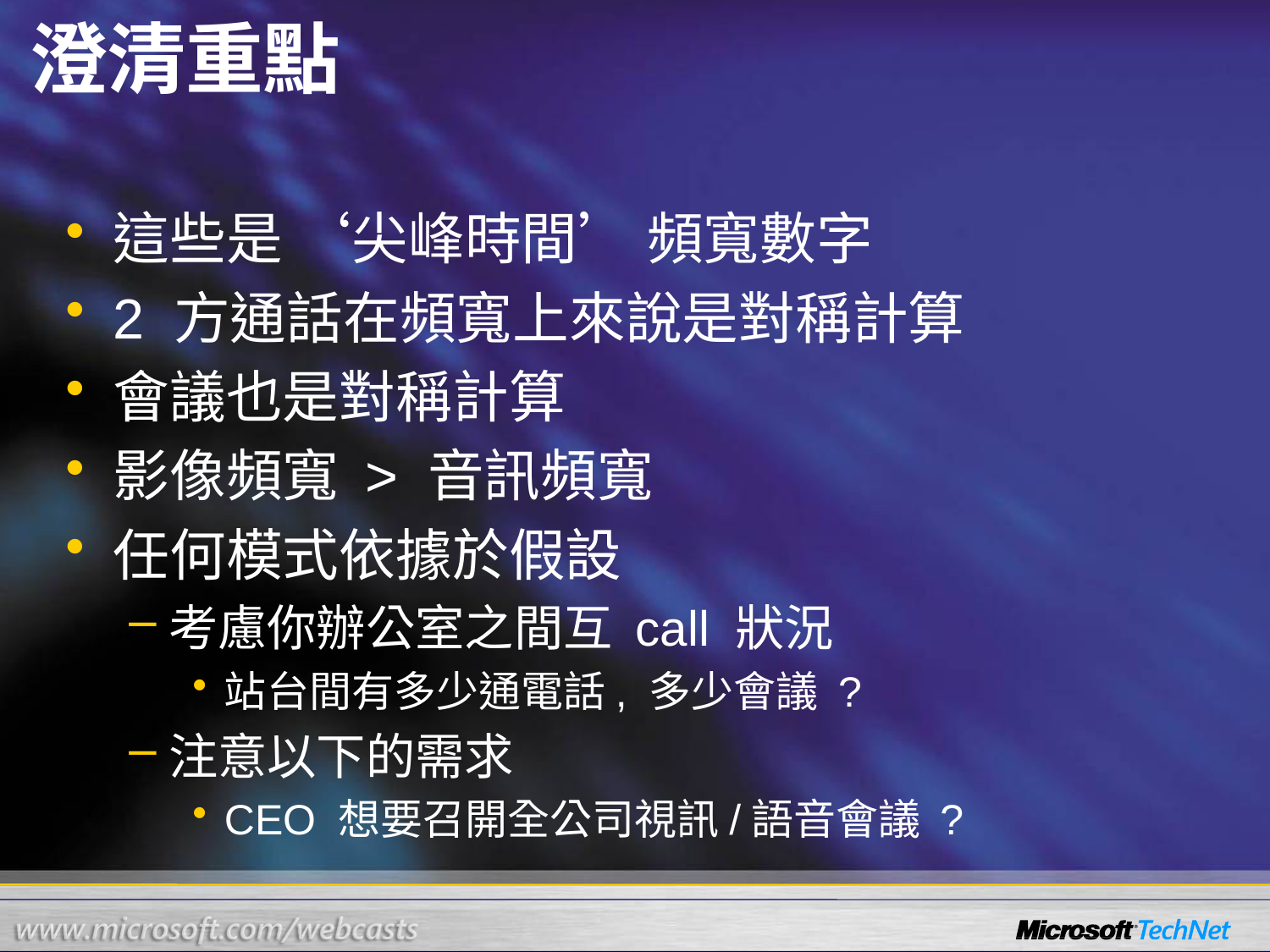

# 澄清重點
這些是 ‘尖峰時間’ 頻寬數字
2 方通話在頻寬上來說是對稱計算
會議也是對稱計算
影像頻寬 > 音訊頻寬
任何模式依據於假設
考慮你辦公室之間互 call 狀況
站台間有多少通電話, 多少會議 ?
注意以下的需求
CEO 想要召開全公司視訊/語音會議 ?